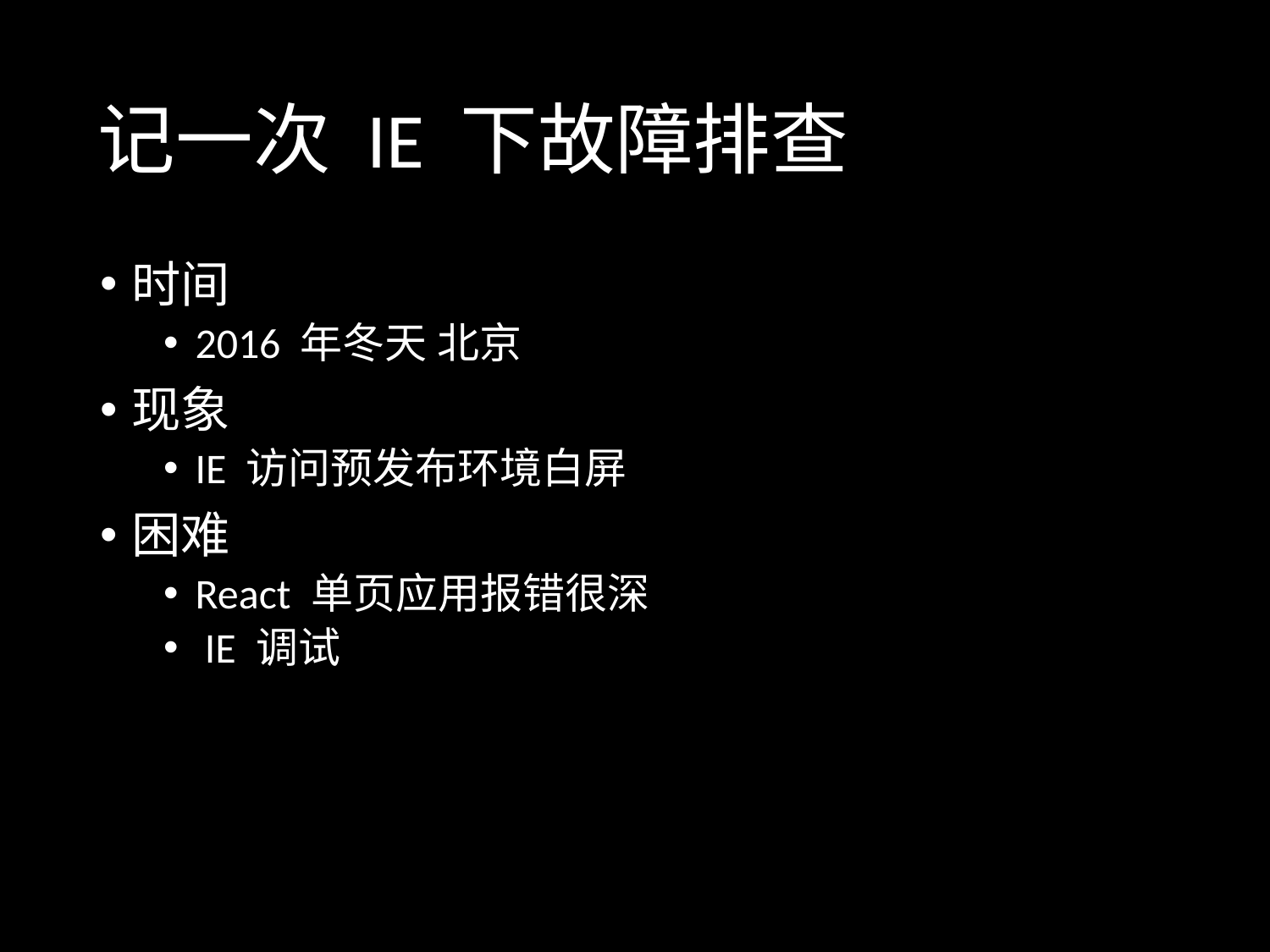

# 记一次 IE 下故障排查
时间
2016 年冬天 北京
现象
IE 访问预发布环境白屏
困难
React 单页应用报错很深
 IE 调试